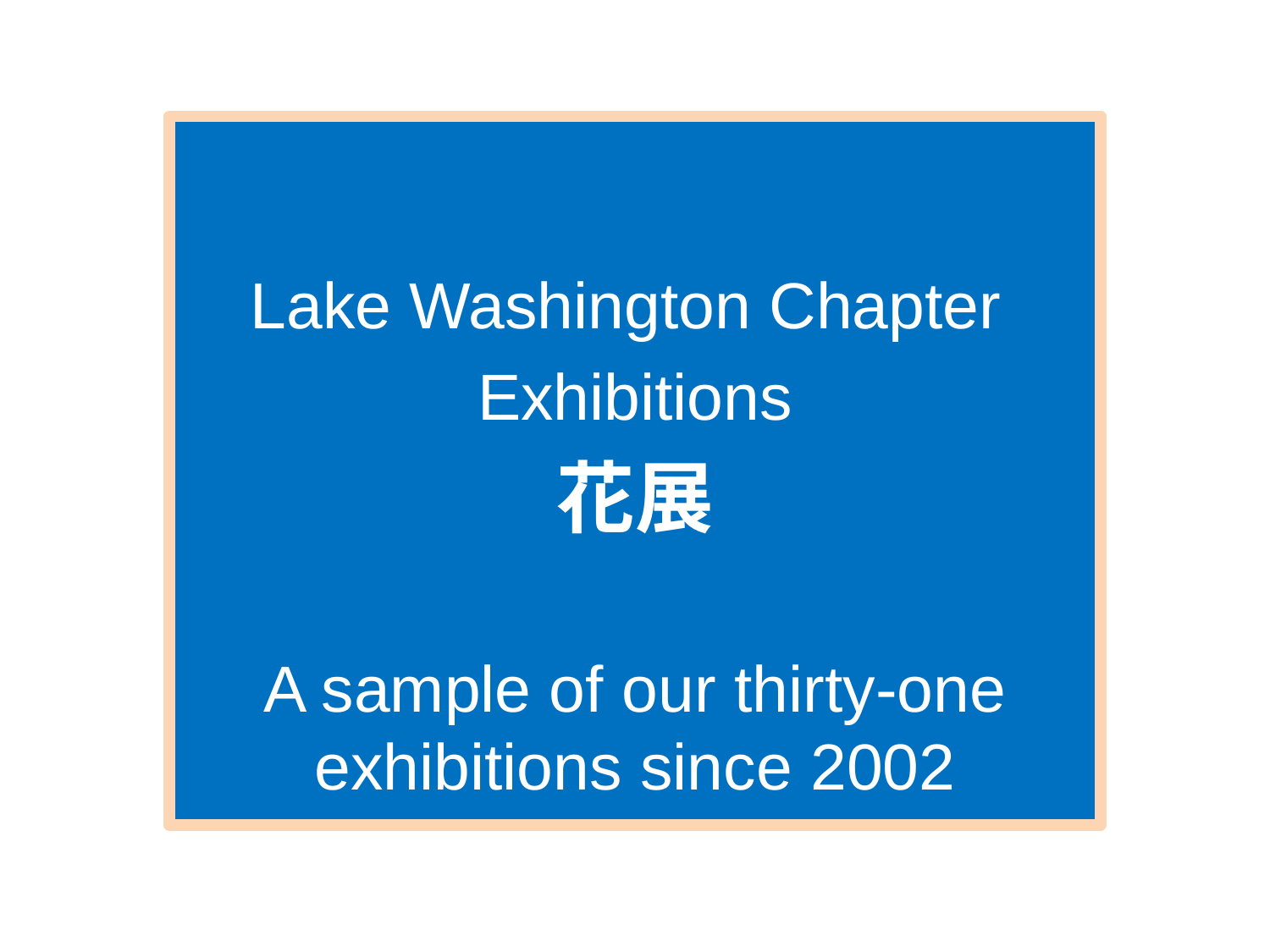

Lake Washington Chapter
Exhibitions
花展

A sample of our thirty-one exhibitions since 2002